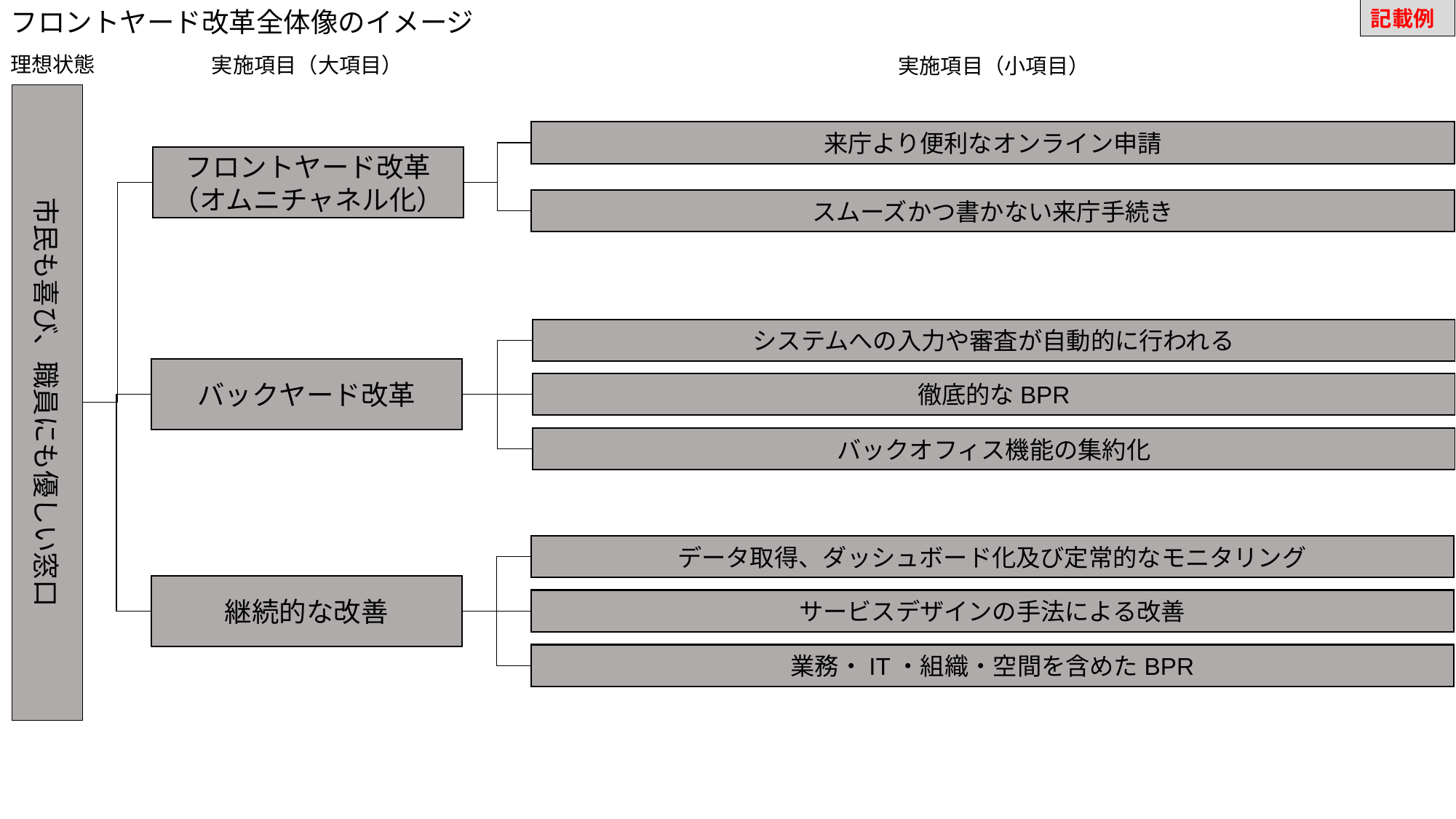

フロントヤード改革全体像のイメージ
3
記載例
理想状態
実施項目（大項目）
実施項目（小項目）
市民も喜び、職員にも優しい窓口
来庁より便利なオンライン申請
フロントヤード改革
（オムニチャネル化）
スムーズかつ書かない来庁手続き
システムへの入力や審査が自動的に行われる
バックヤード改革
徹底的なBPR
バックオフィス機能の集約化
データ取得、ダッシュボード化及び定常的なモニタリング
継続的な改善
サービスデザインの手法による改善
業務・IT・組織・空間を含めたBPR